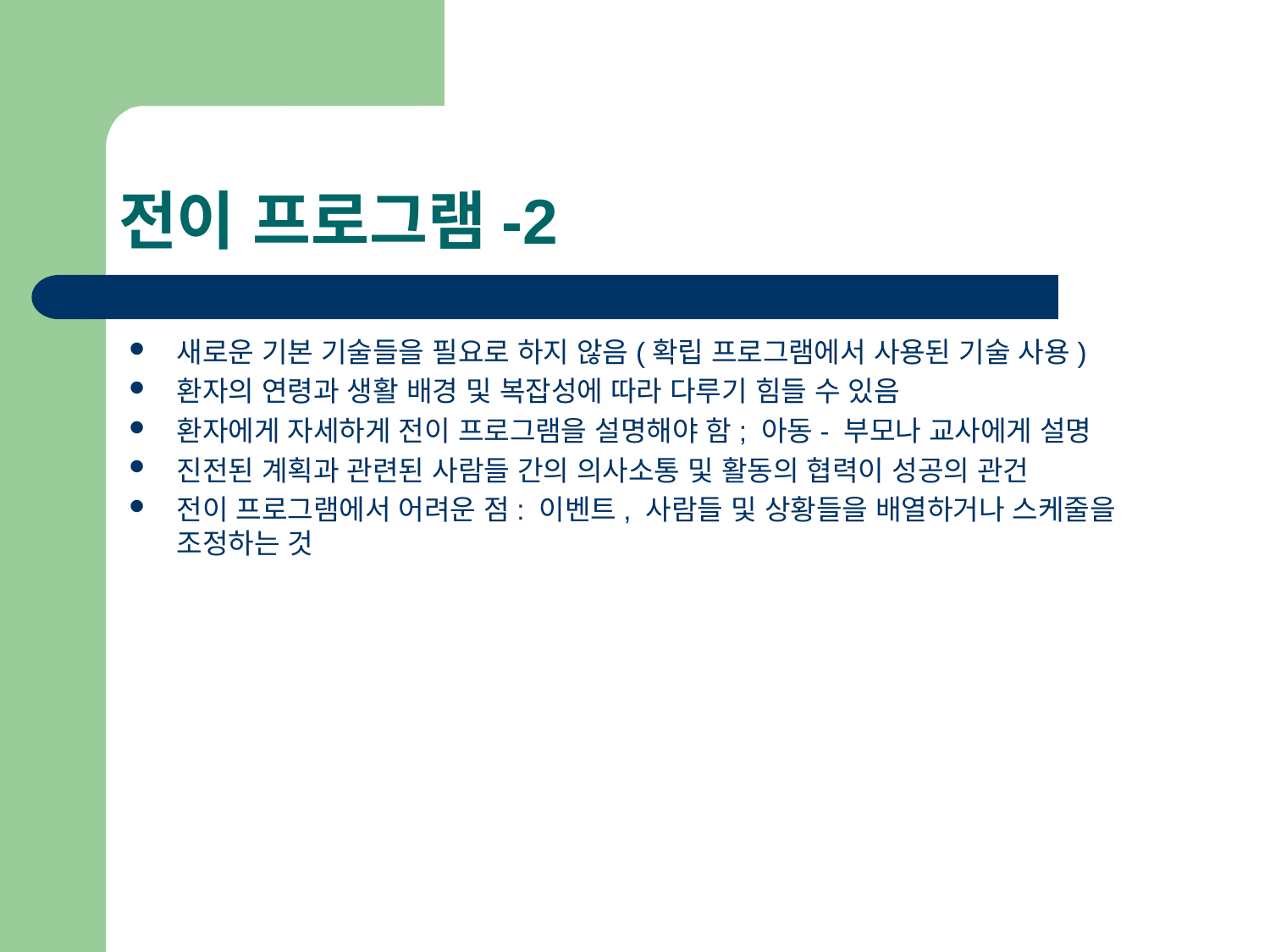

# 전이 프로그램-2
새로운 기본 기술들을 필요로 하지 않음(확립 프로그램에서 사용된 기술 사용)
환자의 연령과 생활 배경 및 복잡성에 따라 다루기 힘들 수 있음
환자에게 자세하게 전이 프로그램을 설명해야 함; 아동- 부모나 교사에게 설명
진전된 계획과 관련된 사람들 간의 의사소통 및 활동의 협력이 성공의 관건
전이 프로그램에서 어려운 점: 이벤트, 사람들 및 상황들을 배열하거나 스케줄을 조정하는 것